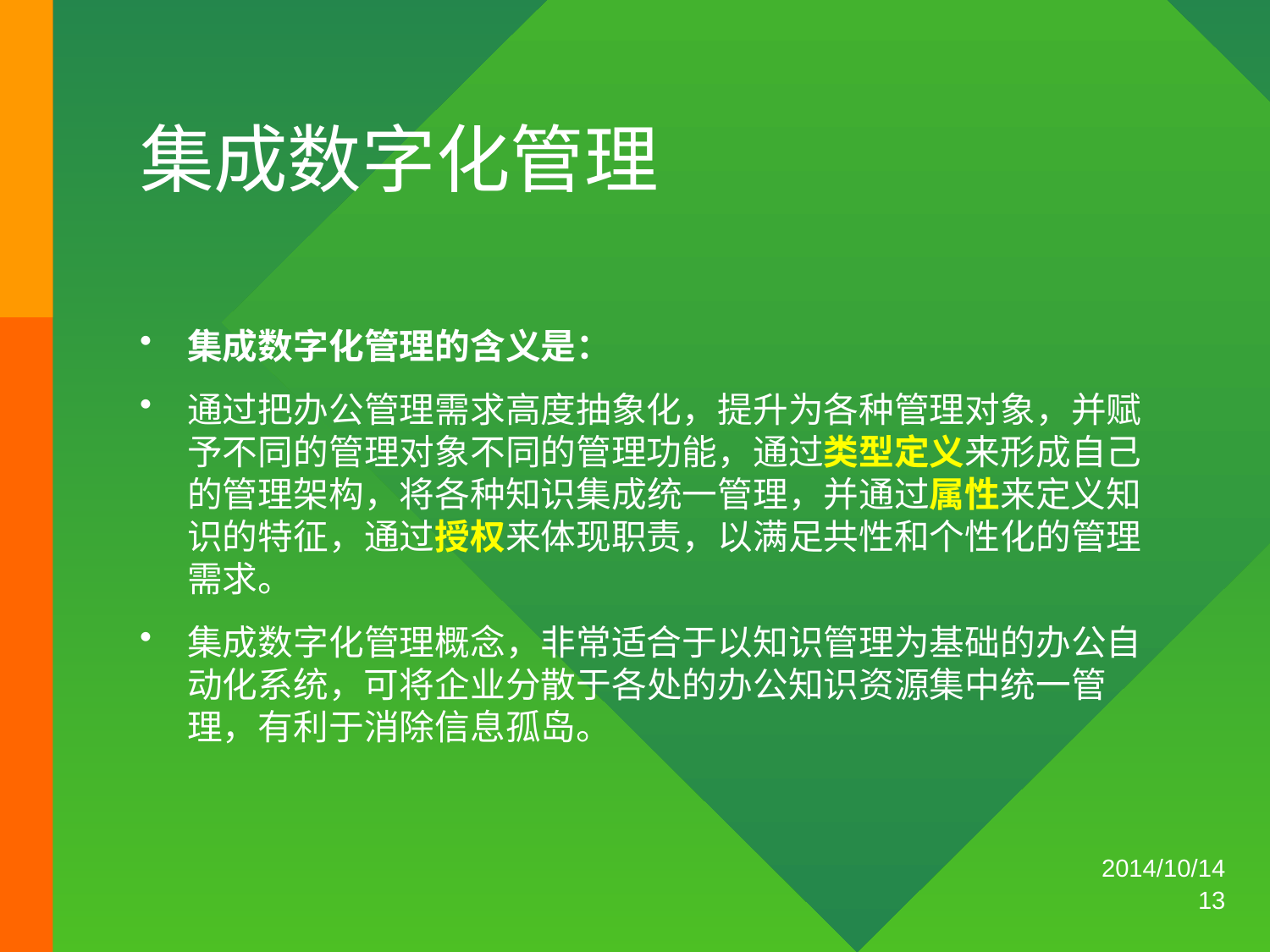

？？电气装备集团办公自动化
# 集成数字化管理
集成数字化管理的含义是：
通过把办公管理需求高度抽象化，提升为各种管理对象，并赋予不同的管理对象不同的管理功能，通过类型定义来形成自己的管理架构，将各种知识集成统一管理，并通过属性来定义知识的特征，通过授权来体现职责，以满足共性和个性化的管理需求。
集成数字化管理概念，非常适合于以知识管理为基础的办公自动化系统，可将企业分散于各处的办公知识资源集中统一管理，有利于消除信息孤岛。
2014/10/14
13